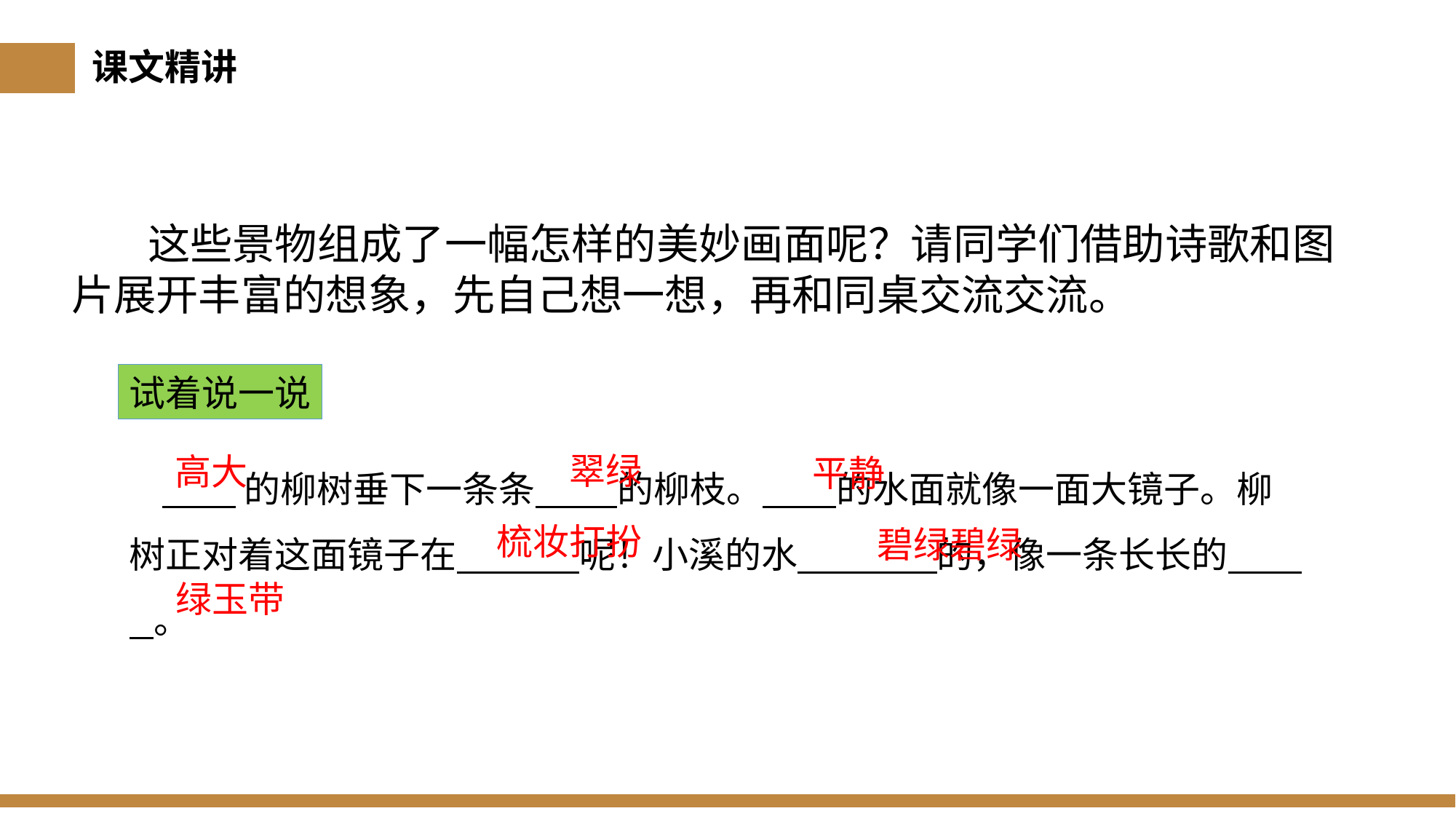

课文精讲
       这些景物组成了一幅怎样的美妙画面呢？请同学们借助诗歌和图片展开丰富的想象，先自己想一想，再和同桌交流交流。
试着说一说
             的柳树垂下一条条          的柳枝。         的水面就像一面大镜子。柳树正对着这面镜子在               呢！小溪的水                 的，像一条长长的             。
翠绿
高大
平静
梳妆打扮
碧绿碧绿
绿玉带